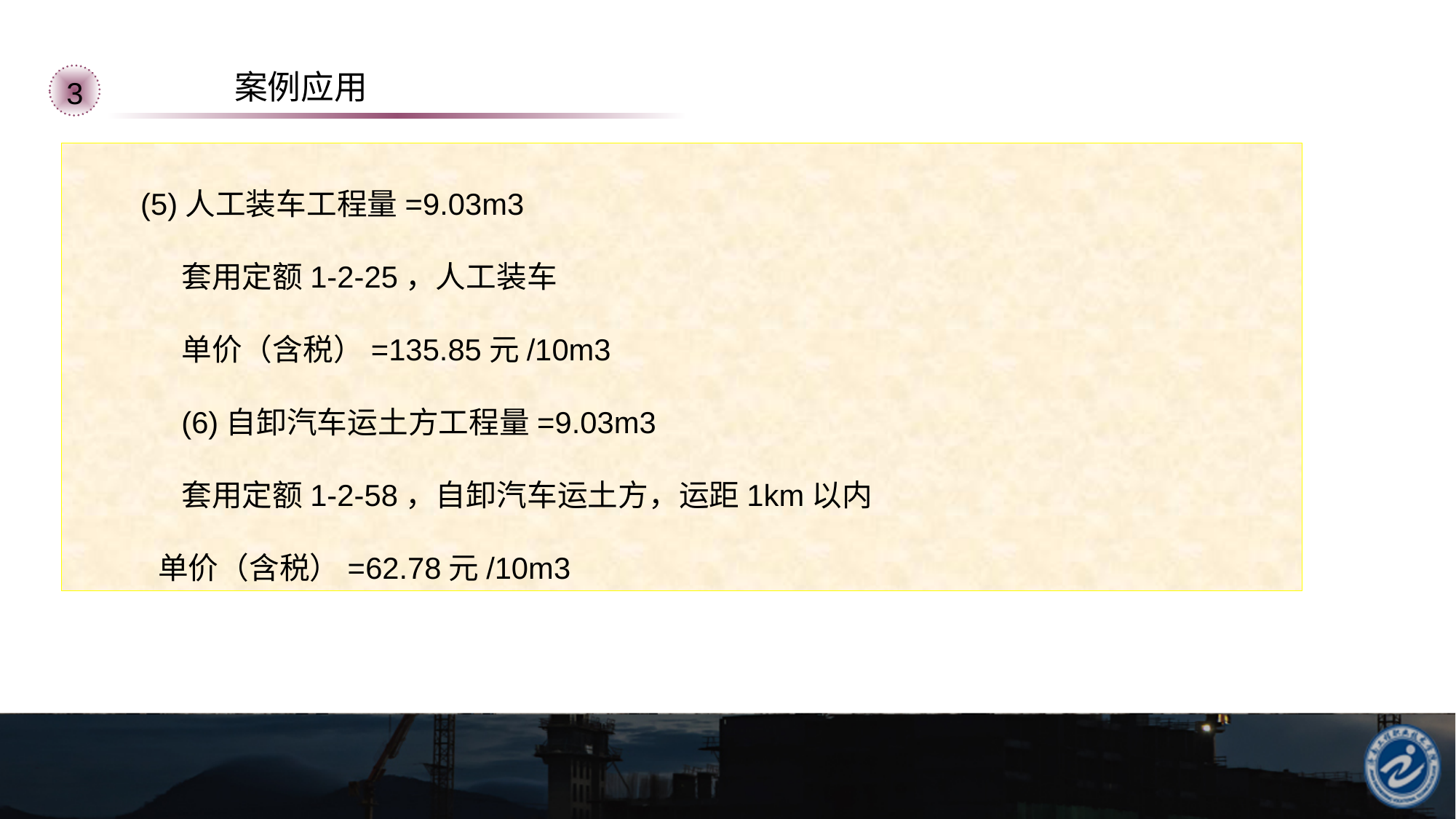

案例应用

3

  (5)人工装车工程量=9.03m3
	套用定额1-2-25，人工装车
	单价（含税）=135.85元/10m3
	(6)自卸汽车运土方工程量=9.03m3
	套用定额1-2-58，自卸汽车运土方，运距1km以内
    单价（含税）=62.78元/10m3